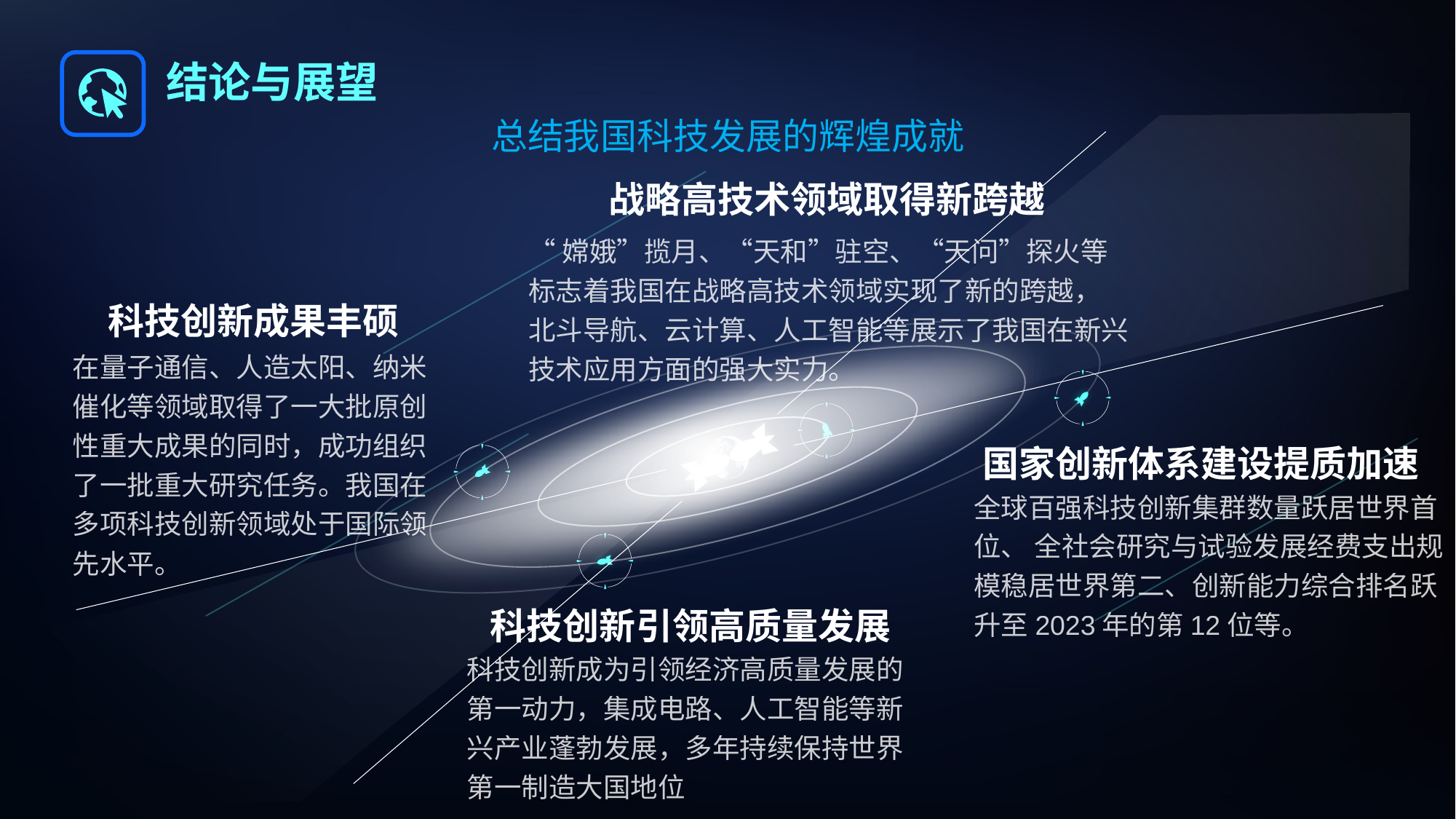

结论与展望
总结我国科技发展的辉煌成就

战略高技术领域取得新跨越
“嫦娥”揽月、“天和”驻空、“天问”探火等标志着我国在战略高技术领域实现了新的跨越， 北斗导航、云计算、人工智能等展示了我国在新兴技术应用方面的强大实力。
科技创新成果丰硕
在量子通信、人造太阳、纳米催化等领域取得了一大批原创性重大成果的同时，成功组织了一批重大研究任务。我国在多项科技创新领域处于国际领先水平。

国家创新体系建设提质加速

全球百强科技创新集群数量跃居世界首位、 全社会研究与试验发展经费支出规模稳居世界第二、创新能力综合排名跃升至2023年的第12位等。

科技创新引领高质量发展
科技创新成为引领经济高质量发展的第一动力，集成电路、人工智能等新兴产业蓬勃发展，多年持续保持世界第一制造大国地位